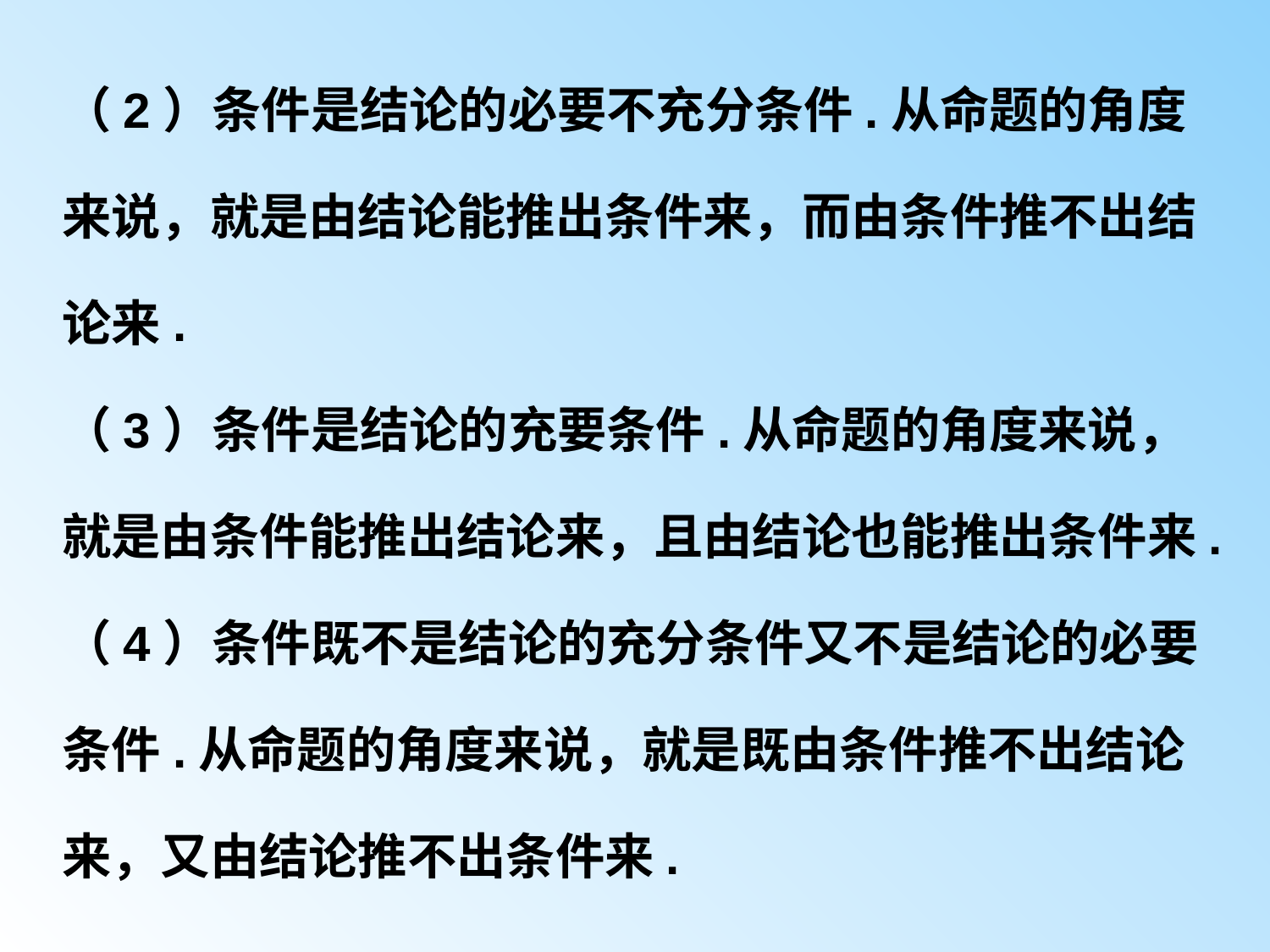

（2）条件是结论的必要不充分条件.从命题的角度来说，就是由结论能推出条件来，而由条件推不出结论来.
（3）条件是结论的充要条件.从命题的角度来说，就是由条件能推出结论来，且由结论也能推出条件来.
（4）条件既不是结论的充分条件又不是结论的必要条件.从命题的角度来说，就是既由条件推不出结论来，又由结论推不出条件来.